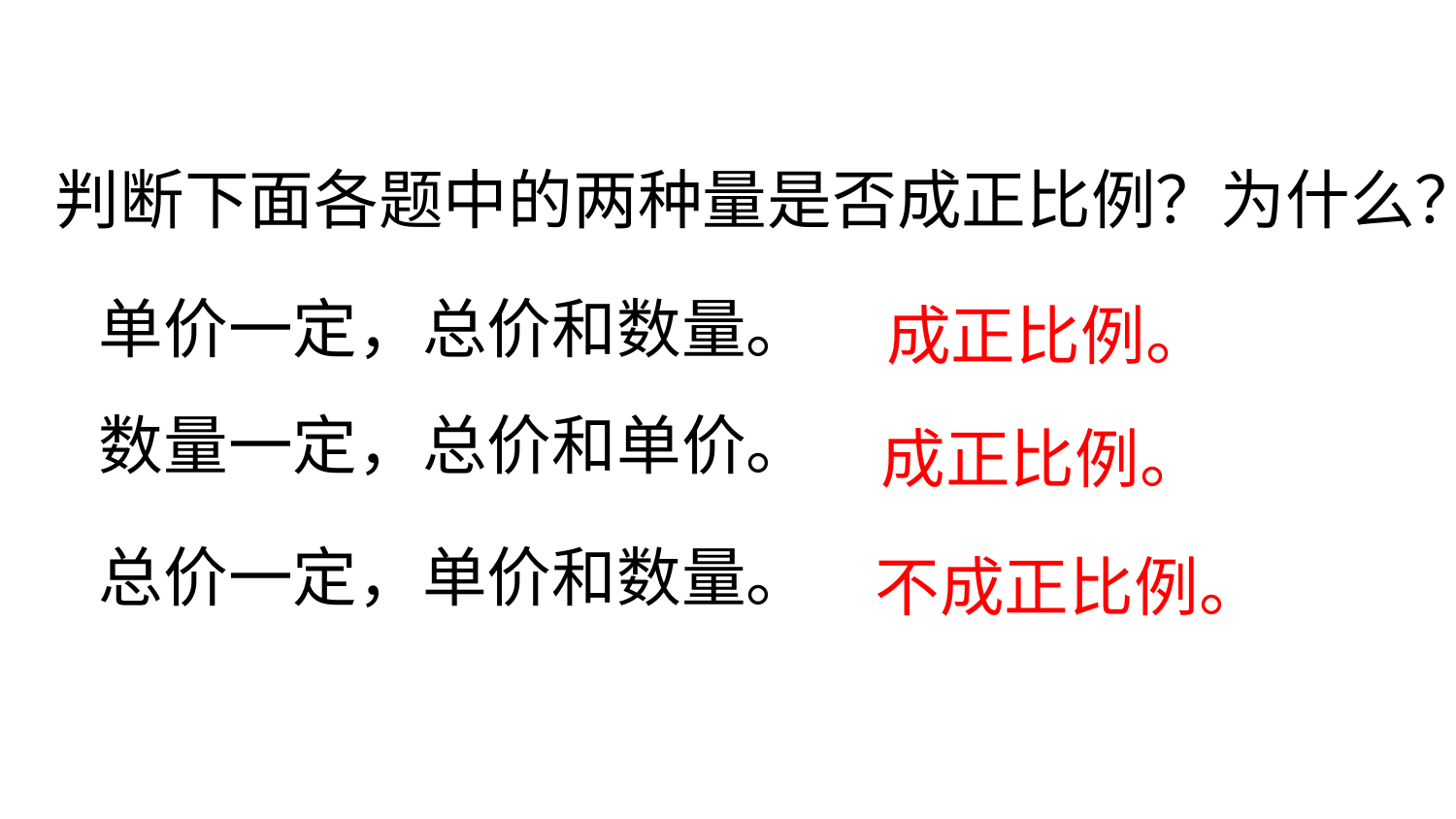

判断下面各题中的两种量是否成正比例？为什么？
单价一定，总价和数量。
成正比例。
数量一定，总价和单价。
成正比例。
总价一定，单价和数量。
不成正比例。